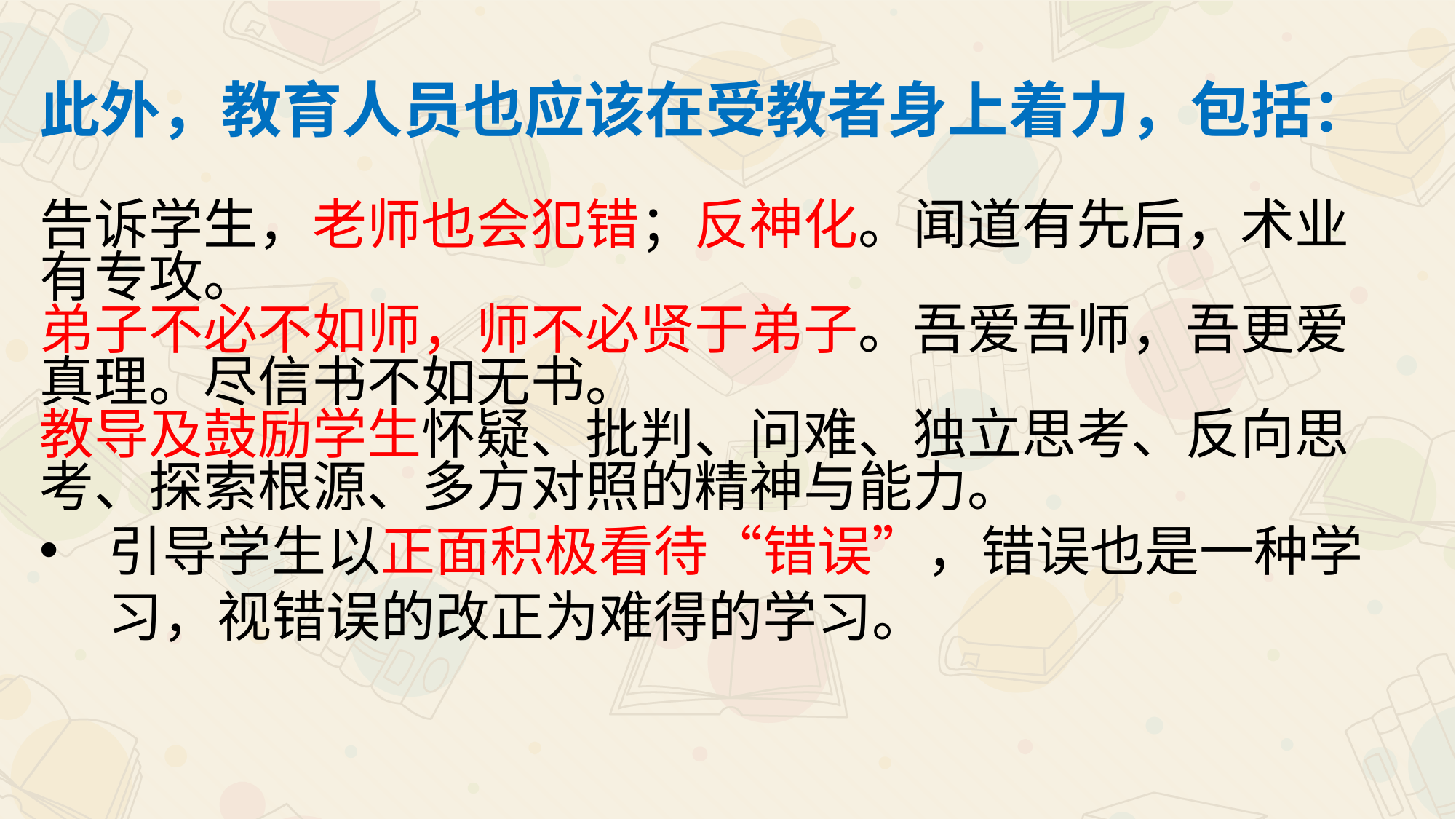

此外，教育人员也应该在受教者身上着力，包括：

告诉学生，老师也会犯错；反神化。闻道有先后，术业有专攻。
弟子不必不如师，师不必贤于弟子。吾爱吾师，吾更爱真理。尽信书不如无书。
教导及鼓励学生怀疑、批判、问难、独立思考、反向思考、探索根源、多方对照的精神与能力。
引导学生以正面积极看待“错误”，错误也是一种学习，视错误的改正为难得的学习。